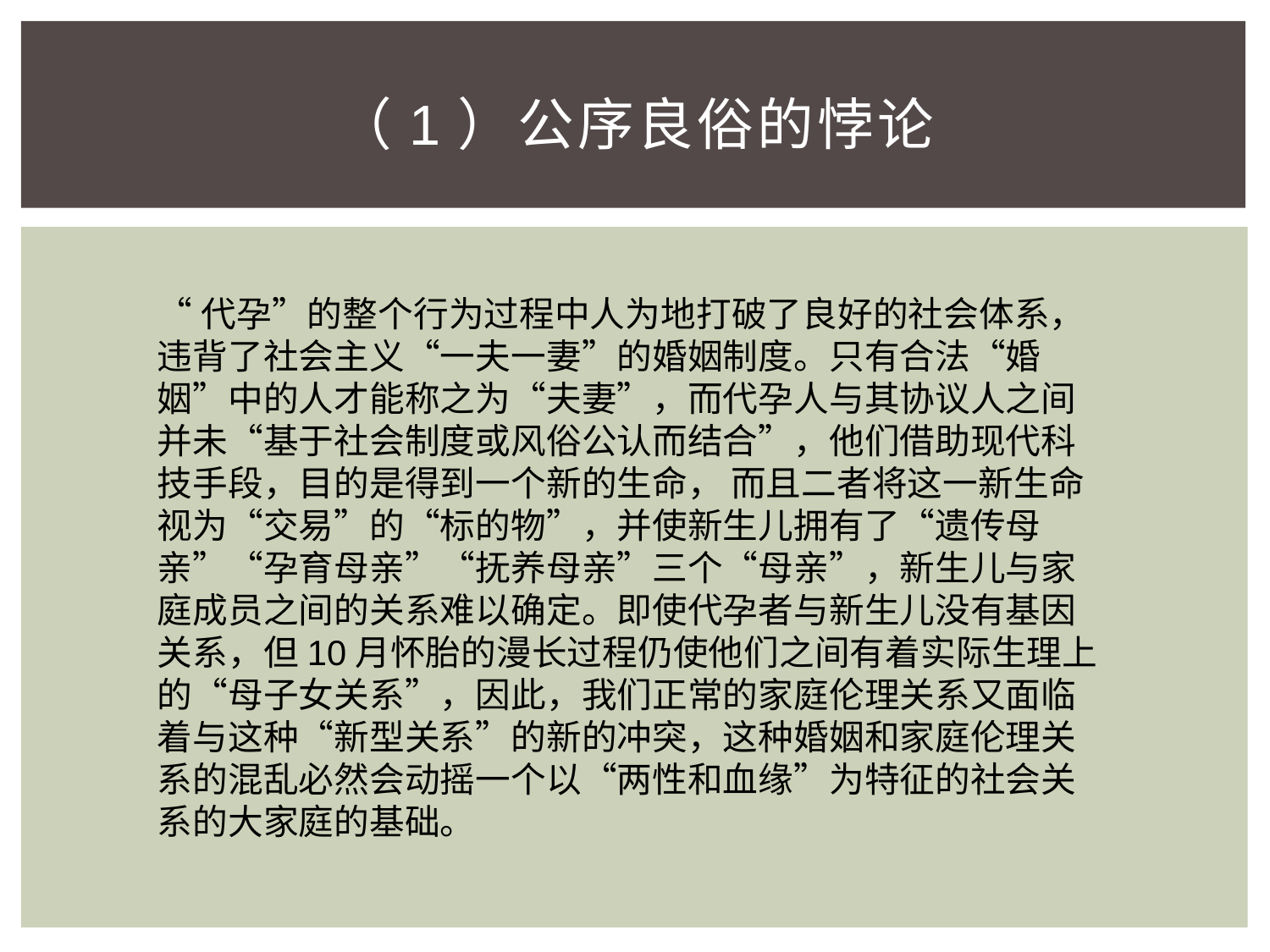

# （1）公序良俗的悖论
“代孕”的整个行为过程中人为地打破了良好的社会体系，违背了社会主义“一夫一妻”的婚姻制度。只有合法“婚姻”中的人才能称之为“夫妻”，而代孕人与其协议人之间并未“基于社会制度或风俗公认而结合”，他们借助现代科技手段，目的是得到一个新的生命， 而且二者将这一新生命视为“交易”的“标的物”，并使新生儿拥有了“遗传母亲”“孕育母亲”“抚养母亲”三个“母亲”，新生儿与家庭成员之间的关系难以确定。即使代孕者与新生儿没有基因关系，但10月怀胎的漫长过程仍使他们之间有着实际生理上的“母子女关系”，因此，我们正常的家庭伦理关系又面临着与这种“新型关系”的新的冲突，这种婚姻和家庭伦理关系的混乱必然会动摇一个以“两性和血缘”为特征的社会关系的大家庭的基础。